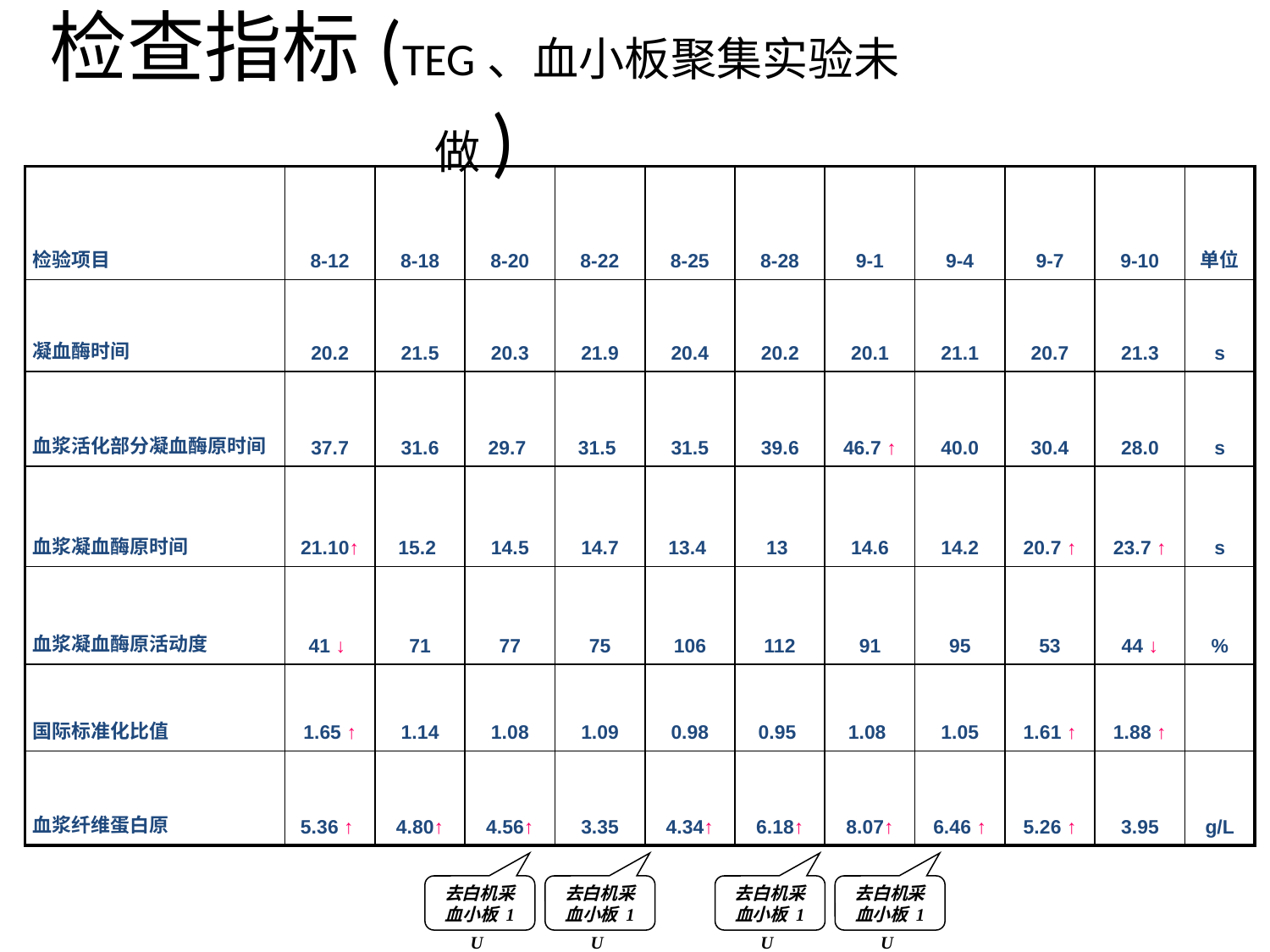

# 检查指标(TEG、血小板聚集实验未做)
| 检验项目 | 8-12 | 8-18 | 8-20 | 8-22 | 8-25 | 8-28 | 9-1 | 9-4 | 9-7 | 9-10 | 单位 |
| --- | --- | --- | --- | --- | --- | --- | --- | --- | --- | --- | --- |
| 凝血酶时间 | 20.2 | 21.5 | 20.3 | 21.9 | 20.4 | 20.2 | 20.1 | 21.1 | 20.7 | 21.3 | s |
| 血浆活化部分凝血酶原时间 | 37.7 | 31.6 | 29.7 | 31.5 | 31.5 | 39.6 | 46.7 ↑ | 40.0 | 30.4 | 28.0 | s |
| 血浆凝血酶原时间 | 21.10↑ | 15.2 | 14.5 | 14.7 | 13.4 | 13 | 14.6 | 14.2 | 20.7 ↑ | 23.7 ↑ | s |
| 血浆凝血酶原活动度 | 41 ↓ | 71 | 77 | 75 | 106 | 112 | 91 | 95 | 53 | 44 ↓ | % |
| 国际标准化比值 | 1.65 ↑ | 1.14 | 1.08 | 1.09 | 0.98 | 0.95 | 1.08 | 1.05 | 1.61 ↑ | 1.88 ↑ |  |
| 血浆纤维蛋白原 | 5.36 ↑ | 4.80↑ | 4.56↑ | 3.35 | 4.34↑ | 6.18↑ | 8.07↑ | 6.46 ↑ | 5.26 ↑ | 3.95 | g/L |

去白机采血小板 1 U

去白机采血小板 1 U

去白机采血小板 1 U

去白机采血小板 1 U